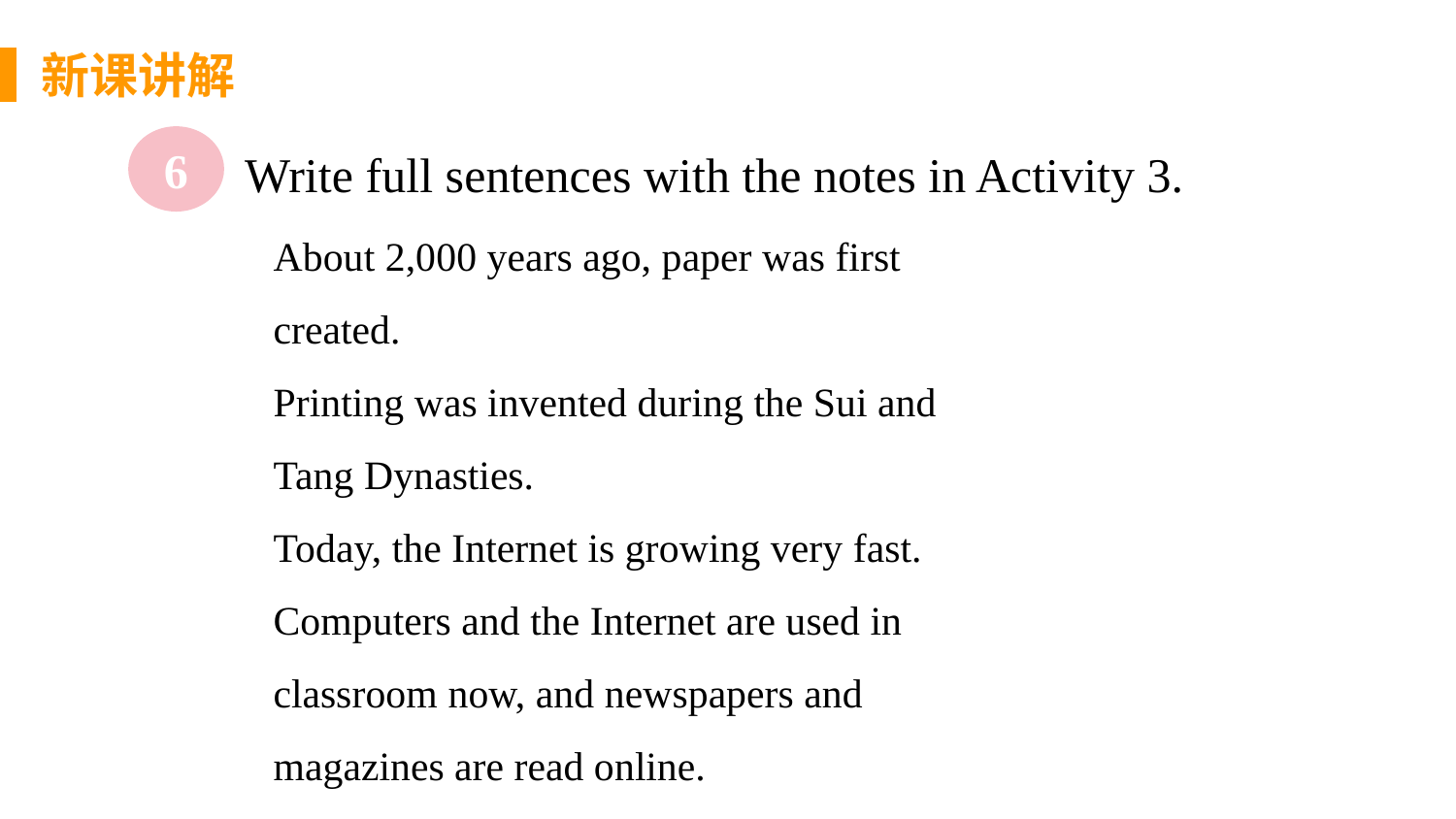

新课讲解

Write full sentences with the notes in Activity 3.
6
About 2,000 years ago, paper was first
created.
Printing was invented during the Sui and
Tang Dynasties.
Today, the Internet is growing very fast.
Computers and the Internet are used in
classroom now, and newspapers and
magazines are read online.